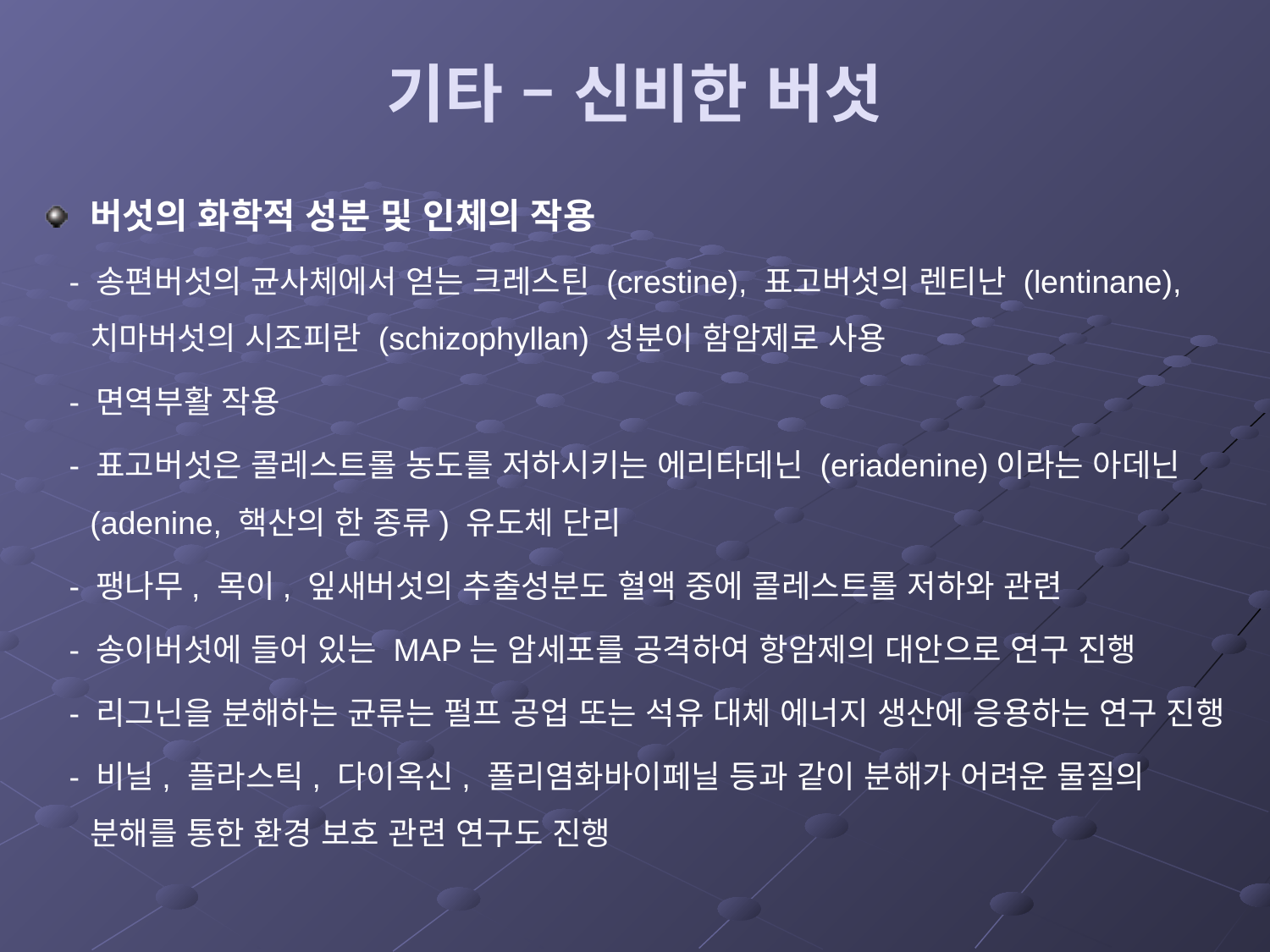

# 기타 – 신비한 버섯
버섯의 화학적 성분 및 인체의 작용
   - 송편버섯의 균사체에서 얻는 크레스틴 (crestine), 표고버섯의 렌티난 (lentinane), 치마버섯의 시조피란 (schizophyllan) 성분이 함암제로 사용
   - 면역부활 작용
   - 표고버섯은 콜레스트롤 농도를 저하시키는 에리타데닌 (eriadenine)이라는 아데닌 (adenine, 핵산의 한 종류) 유도체 단리
   - 팽나무, 목이, 잎새버섯의 추출성분도 혈액 중에 콜레스트롤 저하와 관련
   - 송이버섯에 들어 있는 MAP는 암세포를 공격하여 항암제의 대안으로 연구 진행
   - 리그닌을 분해하는 균류는 펄프 공업 또는 석유 대체 에너지 생산에 응용하는 연구 진행
   - 비닐, 플라스틱, 다이옥신, 폴리염화바이페닐 등과 같이 분해가 어려운 물질의 분해를 통한 환경 보호 관련 연구도 진행